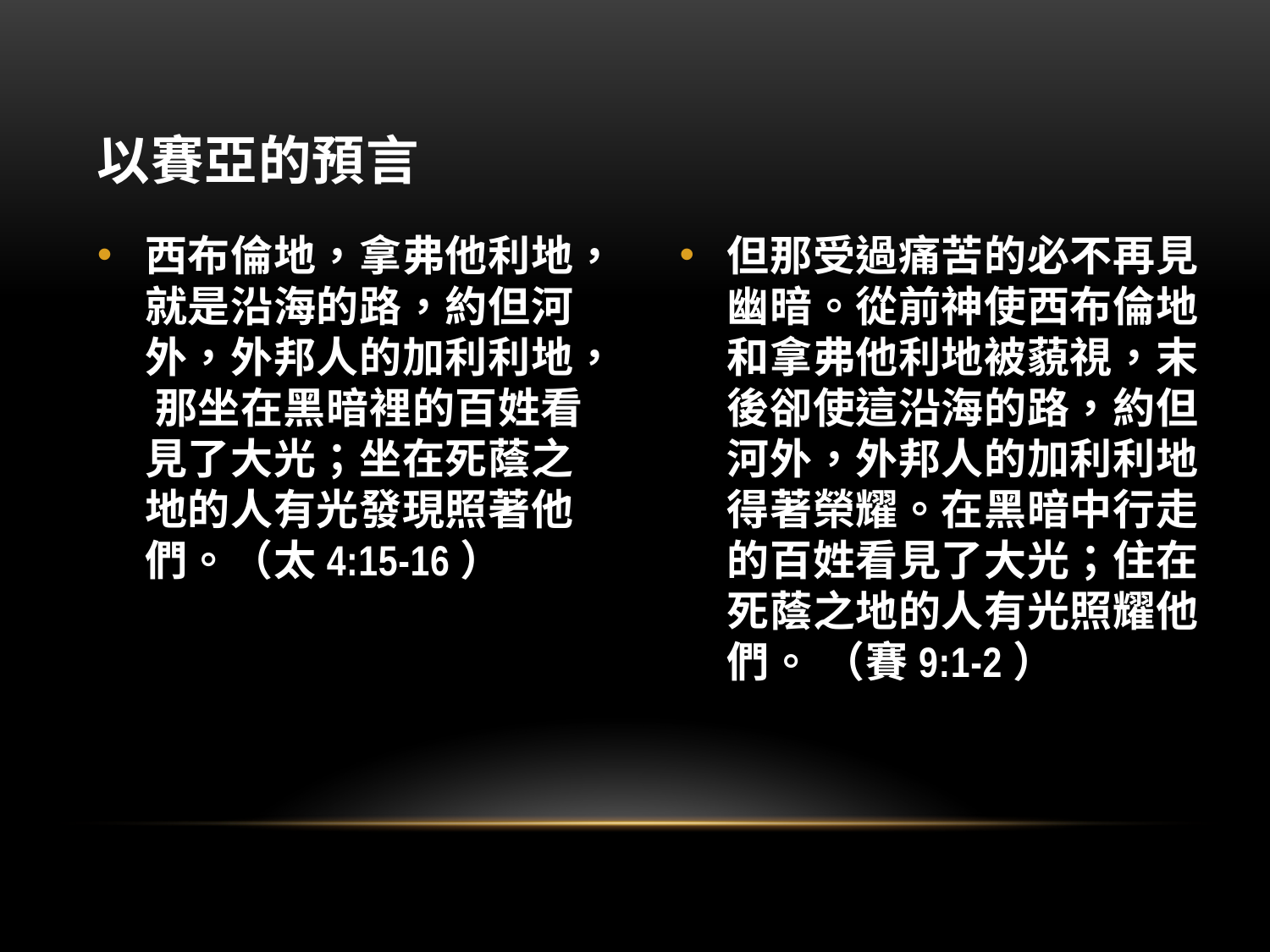

# 以賽亞的預言
西布倫地，拿弗他利地，就是沿海的路，約但河外，外邦人的加利利地， 那坐在黑暗裡的百姓看見了大光；坐在死蔭之地的人有光發現照著他們。（太4:15-16）

但那受過痛苦的必不再見幽暗。從前神使西布倫地和拿弗他利地被藐視，末後卻使這沿海的路，約但河外，外邦人的加利利地得著榮耀。在黑暗中行走的百姓看見了大光；住在死蔭之地的人有光照耀他們。 （賽9:1-2）